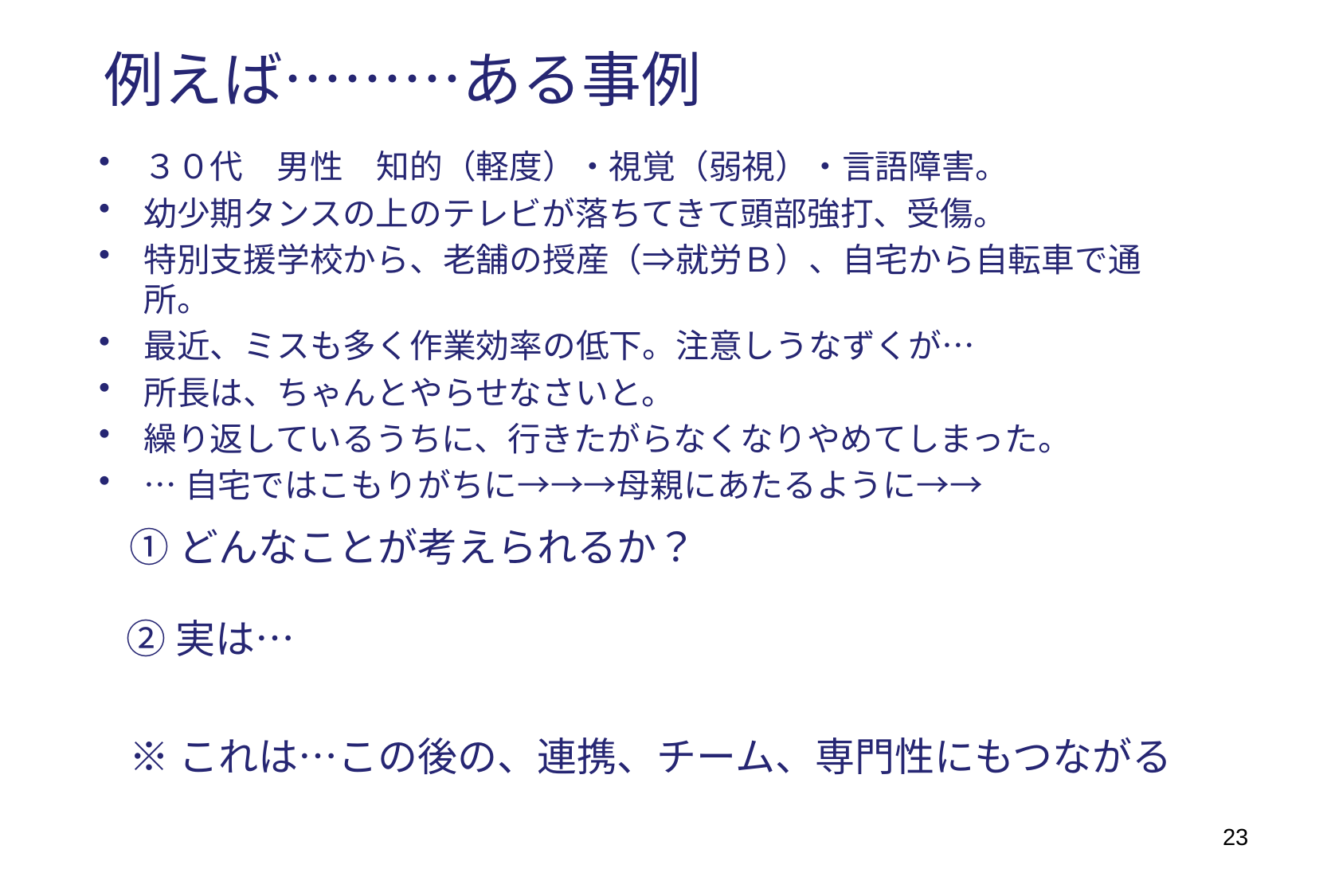

# 例えば………ある事例
３０代　男性　知的（軽度）・視覚（弱視）・言語障害。
幼少期タンスの上のテレビが落ちてきて頭部強打、受傷。
特別支援学校から、老舗の授産（⇒就労Ｂ）、自宅から自転車で通所。
最近、ミスも多く作業効率の低下。注意しうなずくが…
所長は、ちゃんとやらせなさいと。
繰り返しているうちに、行きたがらなくなりやめてしまった。
…自宅ではこもりがちに→→→母親にあたるように→→

①どんなことが考えられるか？

②実は…

※これは…この後の、連携、チーム、専門性にもつながる

23